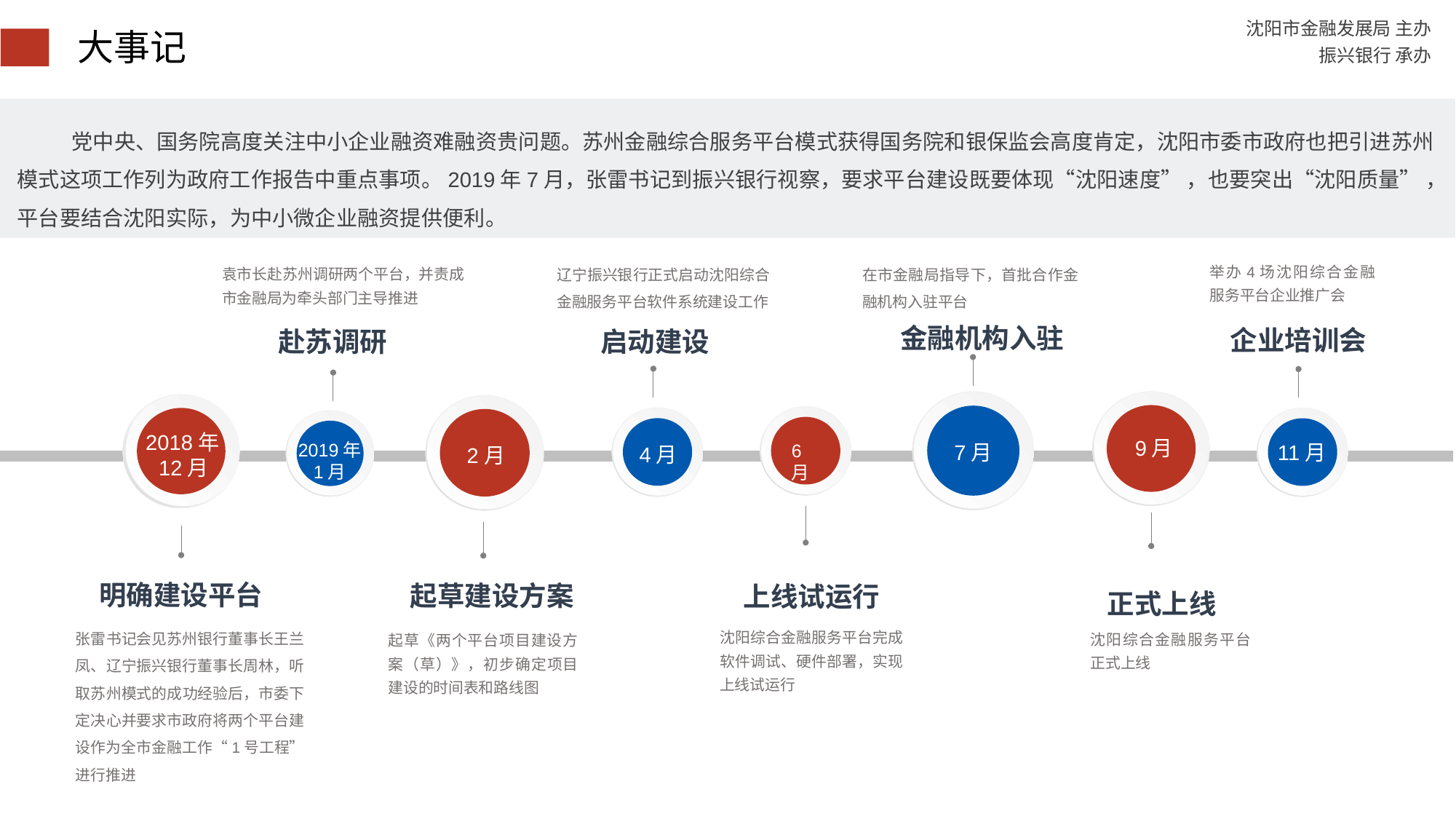

大事记

党中央、国务院高度关注中小企业融资难融资贵问题。苏州金融综合服务平台模式获得国务院和银保监会高度肯定，沈阳市委市政府也把引进苏州模式这项工作列为政府工作报告中重点事项。2019年7月，张雷书记到振兴银行视察，要求平台建设既要体现“沈阳速度” ，也要突出“沈阳质量” ，平台要结合沈阳实际，为中小微企业融资提供便利。
辽宁振兴银行正式启动沈阳综合金融服务平台软件系统建设工作

4月
启动建设
在市金融局指导下，首批合作金融机构入驻平台

7月
金融机构入驻
举办4场沈阳综合金融服务平台企业推广会

11月
企业培训会
袁市长赴苏州调研两个平台，并责成市金融局为牵头部门主导推进

2019年
1月
赴苏调研

9月
沈阳综合金融服务平台正式上线
正式上线

2018年12月
张雷书记会见苏州银行董事长王兰凤、辽宁振兴银行董事长周林，听取苏州模式的成功经验后，市委下定决心并要求市政府将两个平台建设作为全市金融工作“1号工程”进行推进
明确建设平台

2月
起草《两个平台项目建设方案（草）》，初步确定项目建设的时间表和路线图
起草建设方案

6月
沈阳综合金融服务平台完成软件调试、硬件部署，实现上线试运行
上线试运行